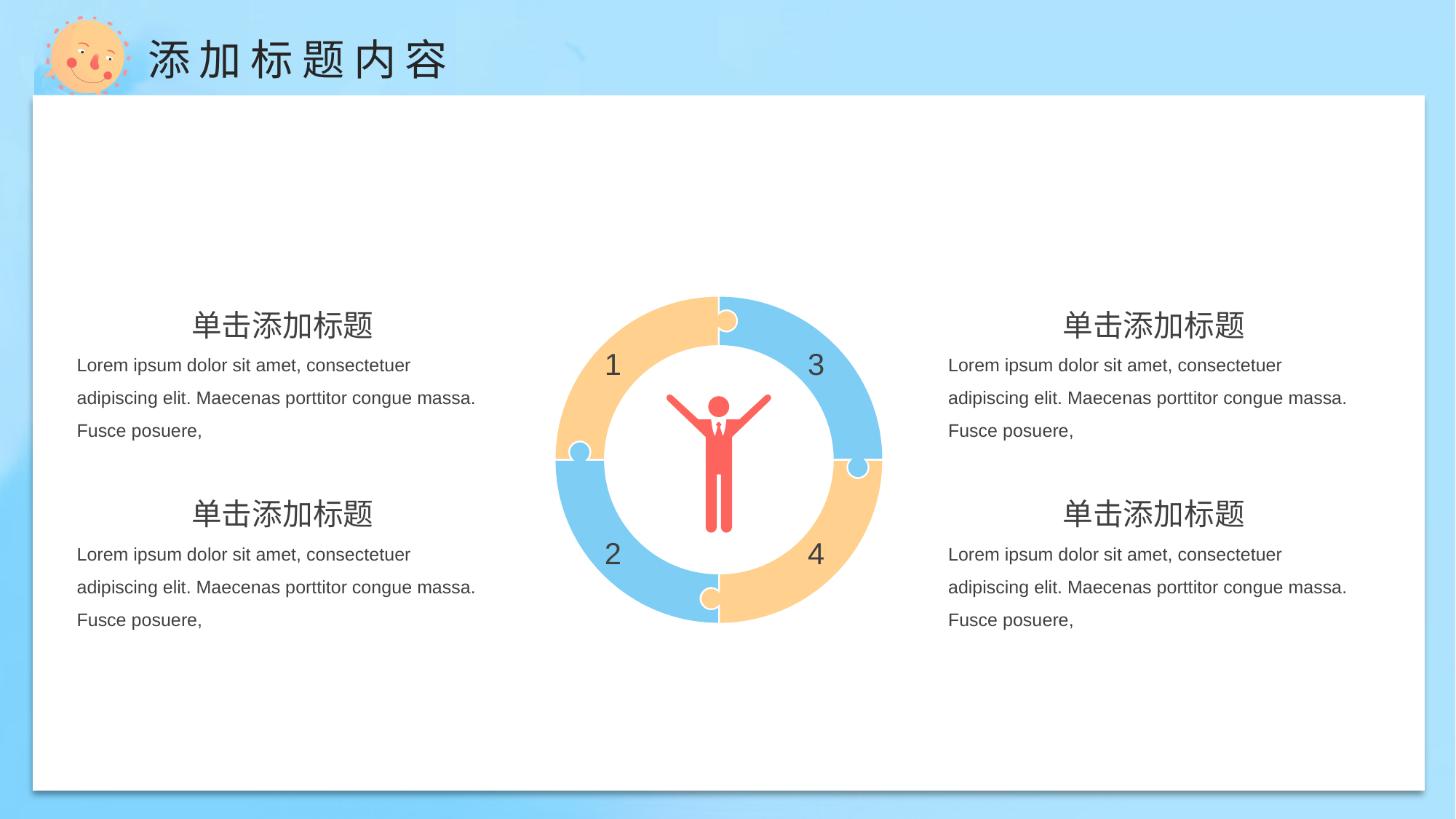

单击添加标题
Lorem ipsum dolor sit amet, consectetuer adipiscing elit. Maecenas porttitor congue massa. Fusce posuere,
单击添加标题
Lorem ipsum dolor sit amet, consectetuer adipiscing elit. Maecenas porttitor congue massa. Fusce posuere,
1
3

单击添加标题
Lorem ipsum dolor sit amet, consectetuer adipiscing elit. Maecenas porttitor congue massa. Fusce posuere,
单击添加标题
Lorem ipsum dolor sit amet, consectetuer adipiscing elit. Maecenas porttitor congue massa. Fusce posuere,
2
4